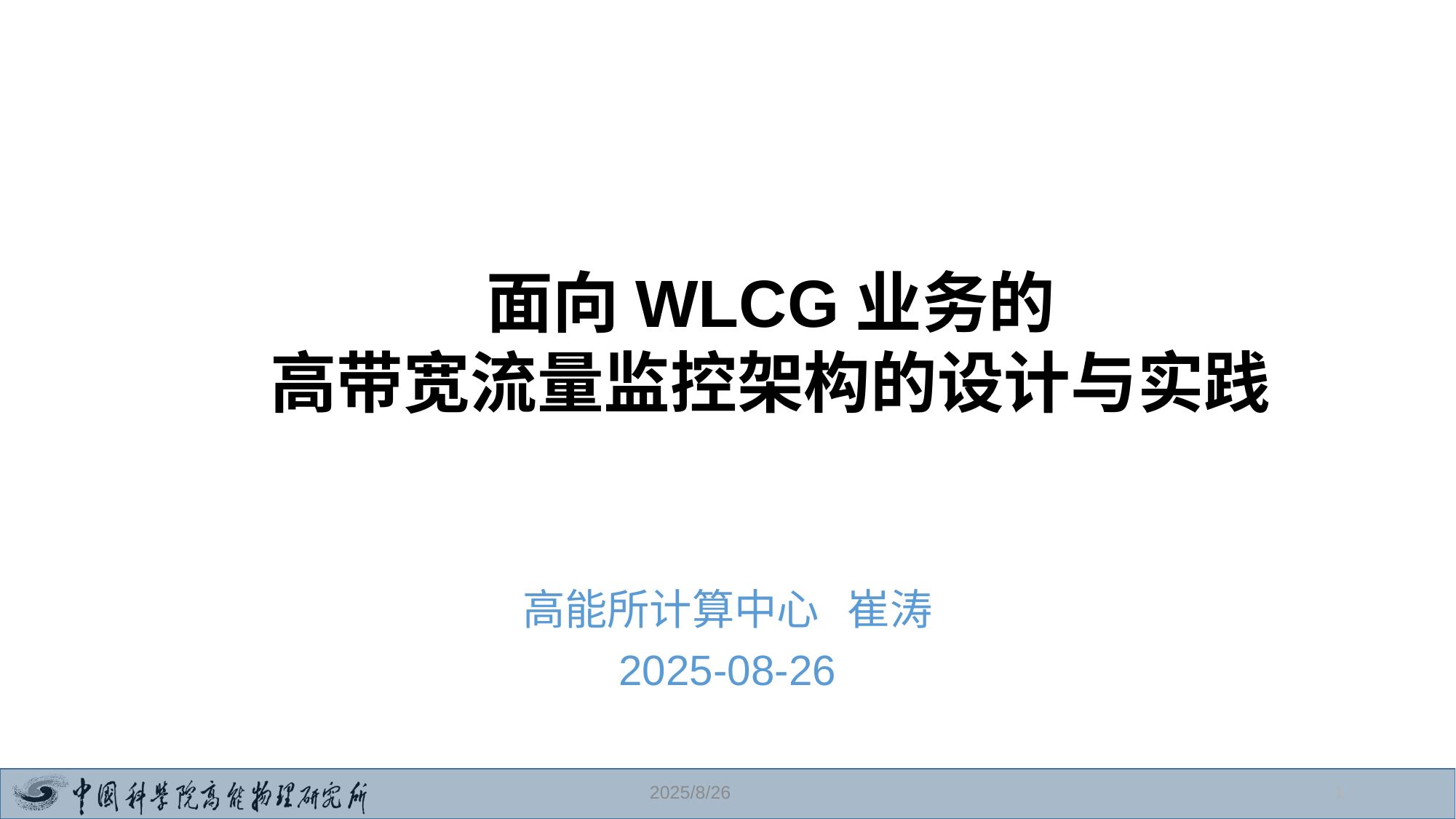

面向WLCG业务的
高带宽流量监控架构的设计与实践

高能所计算中心   崔涛
2025-08-26
2025/8/26
1